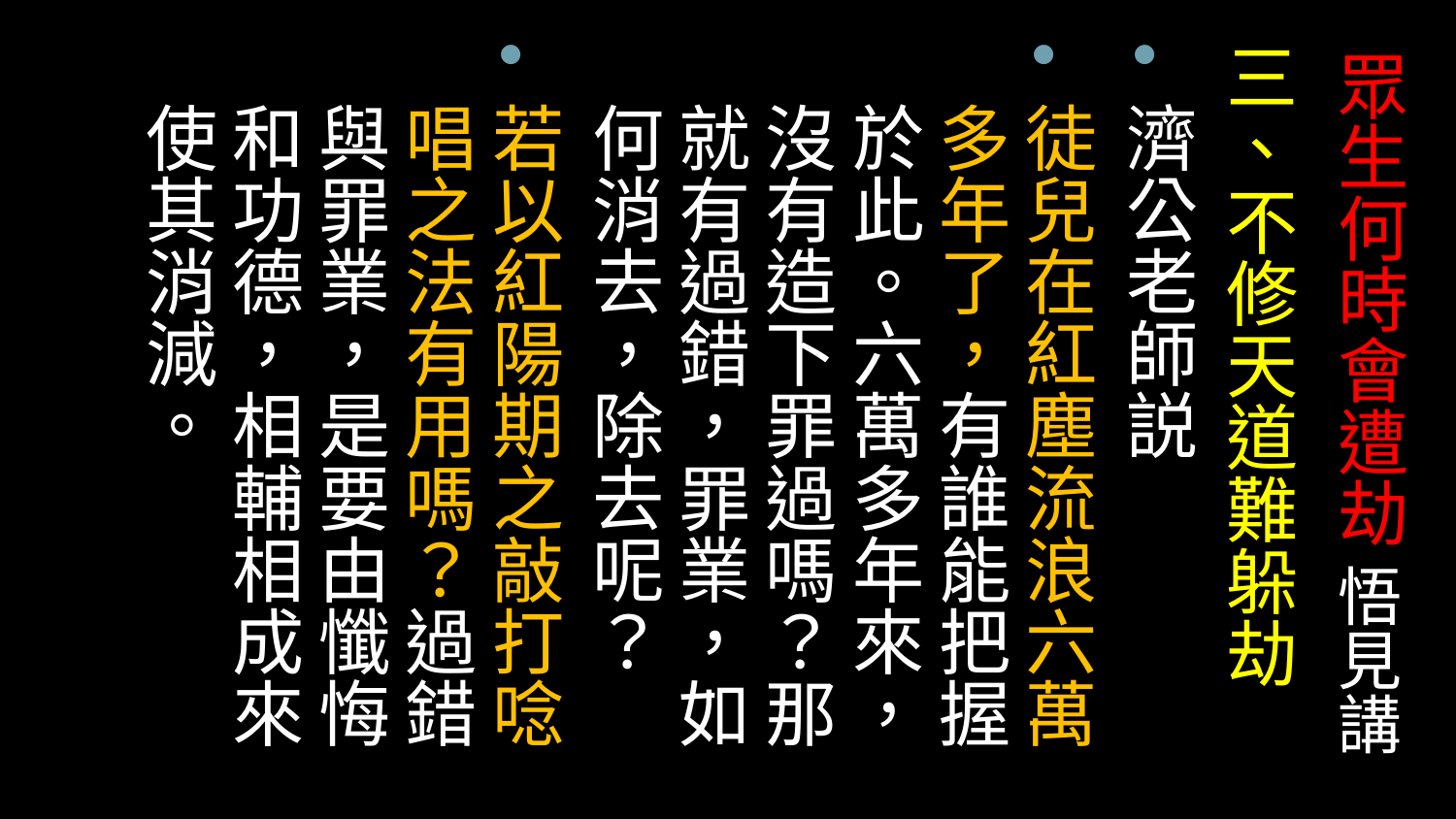

# 眾生何時會遭劫 悟見講
三、不修天道難躲劫
濟公老師説
徒兒在紅塵流浪六萬多年了，有誰能把握於此。六萬多年來，沒有造下罪過嗎？那就有過錯，罪業，如何消去，除去呢？
若以紅陽期之敲打唸唱之法有用嗎？過錯與罪業，是要由懺悔和功德，相輔相成來使其消減。